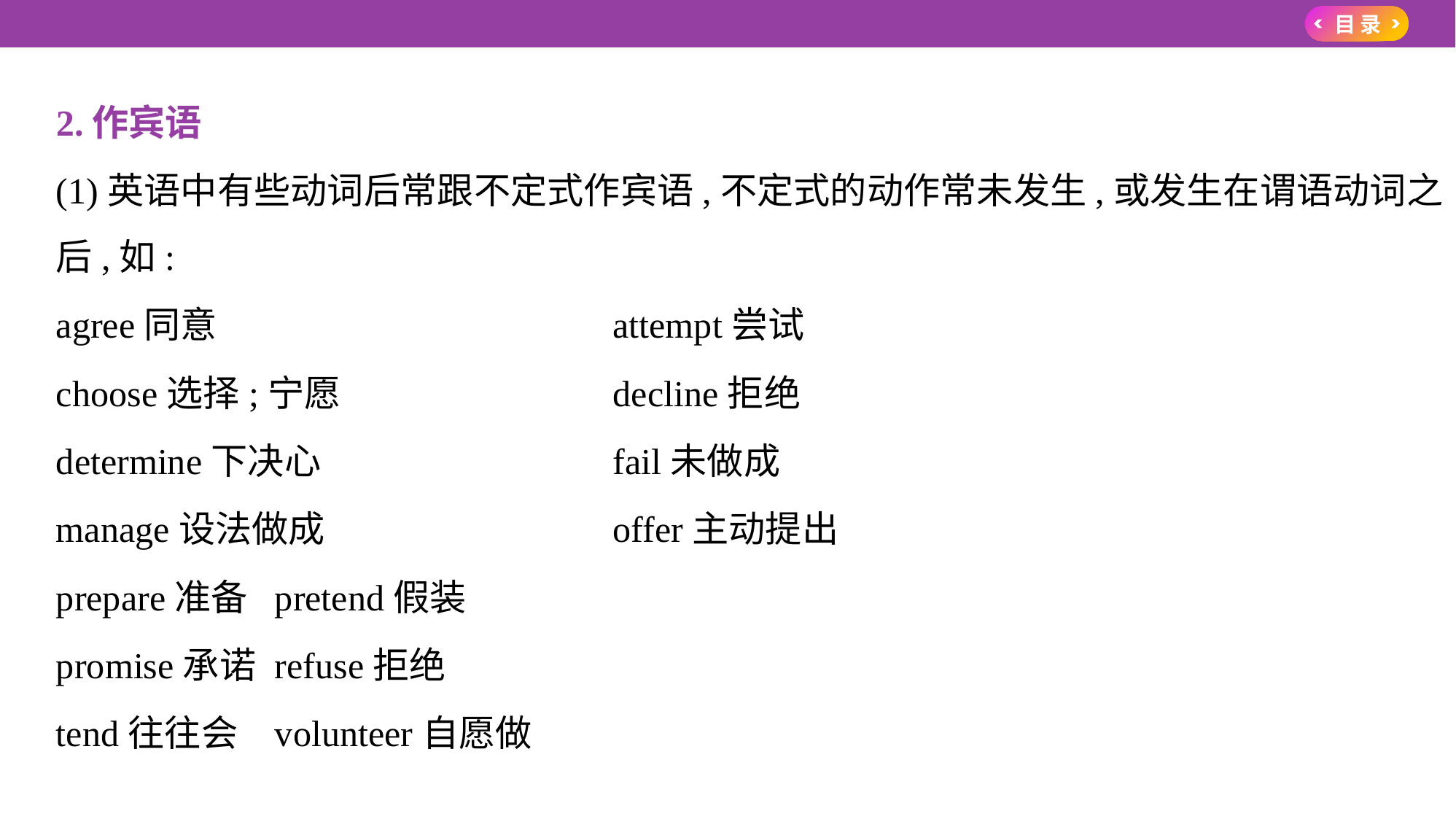

2.作宾语
(1)英语中有些动词后常跟不定式作宾语,不定式的动作常未发生,或发生在谓语动词之
后,如:
agree同意	attempt尝试
choose选择;宁愿	decline拒绝
determine下决心	fail未做成
manage设法做成	offer主动提出
prepare准备	pretend假装
promise承诺	refuse拒绝
tend往往会	volunteer自愿做